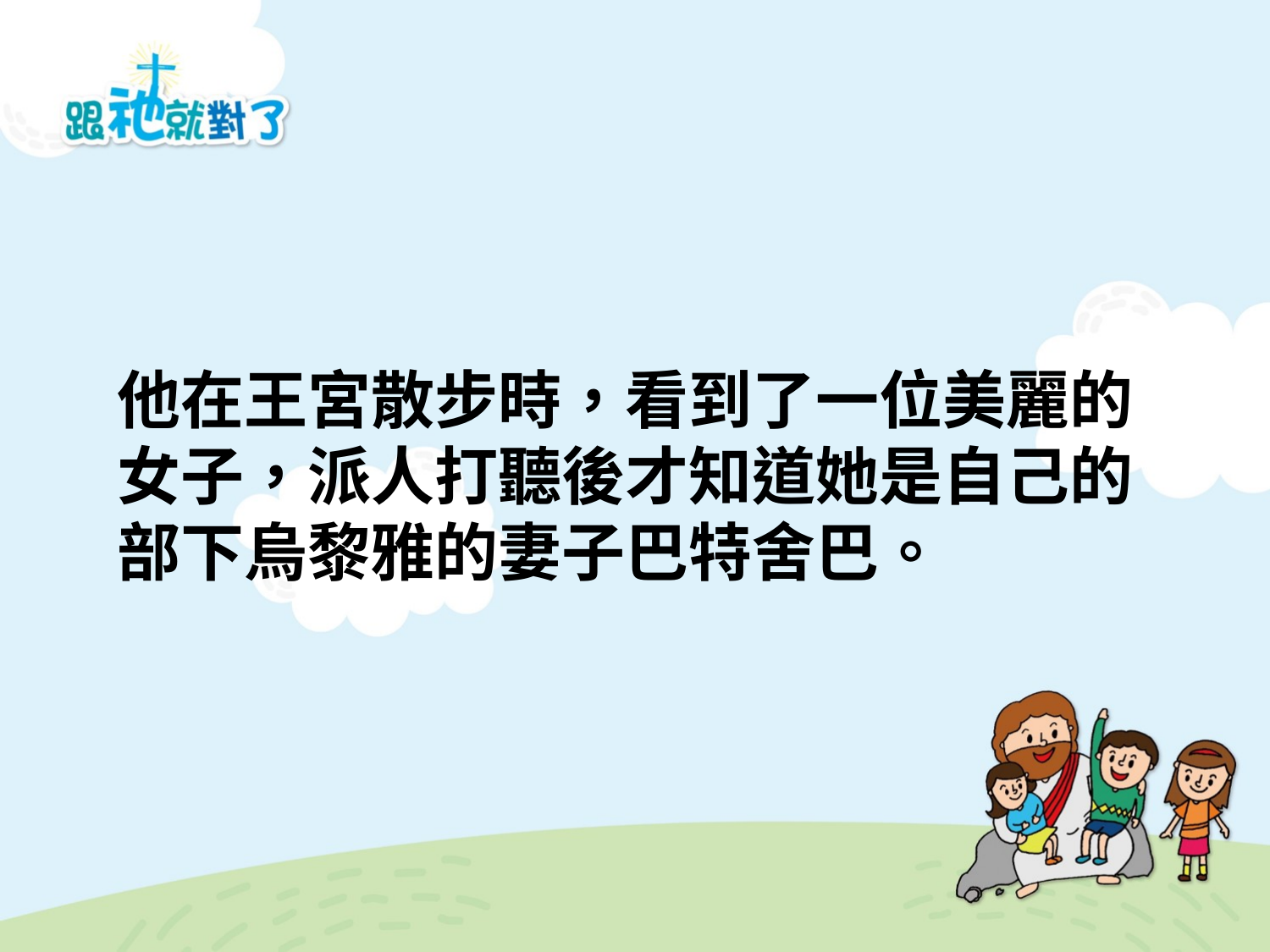

他在王宮散步時，看到了一位美麗的女子，派人打聽後才知道她是自己的部下烏黎雅的妻子巴特舍巴。